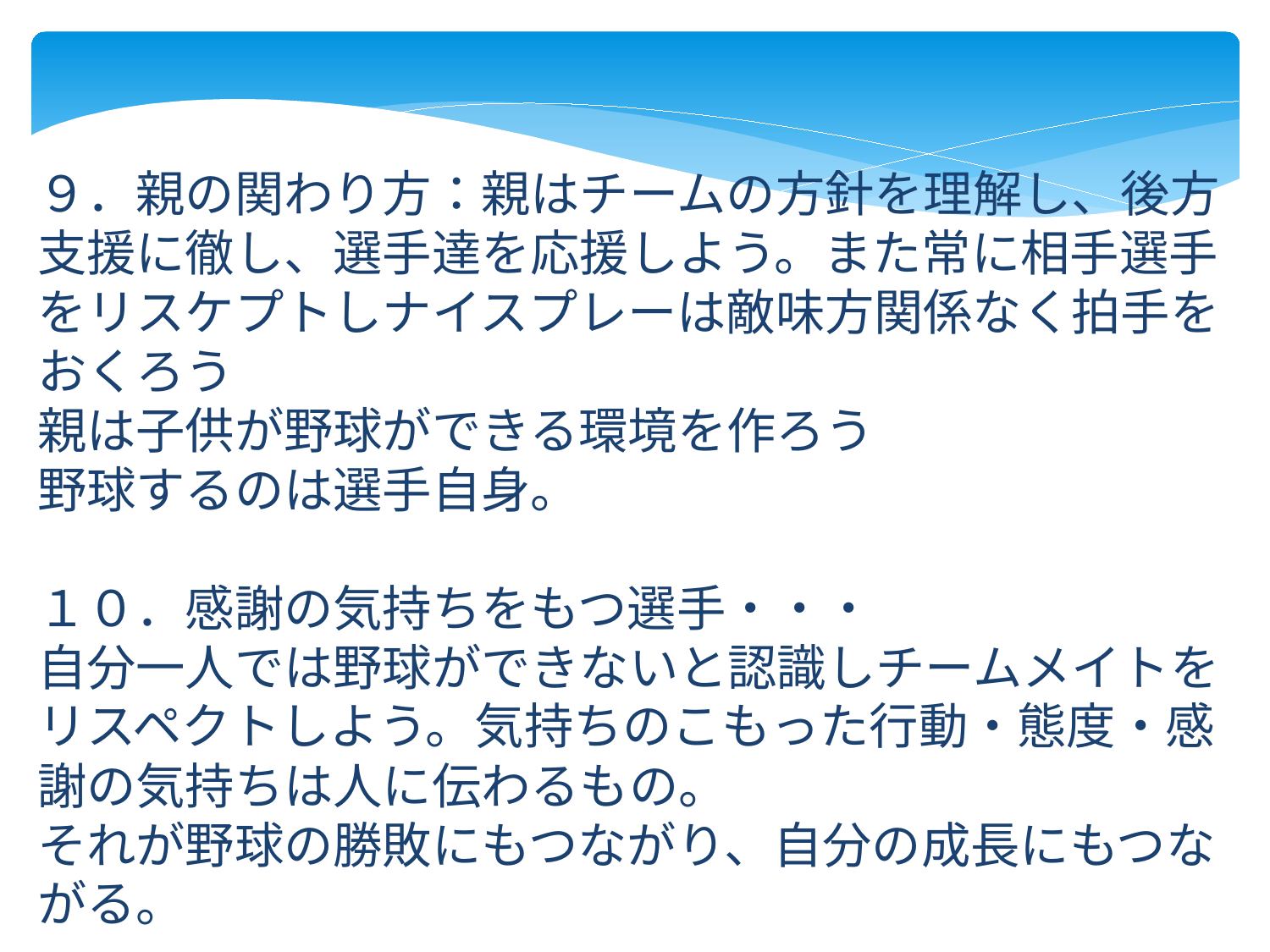

９．親の関わり方：親はチームの方針を理解し、後方支援に徹し、選手達を応援しよう。また常に相手選手をリスケプトしナイスプレーは敵味方関係なく拍手をおくろう
親は子供が野球ができる環境を作ろう
野球するのは選手自身。

１０．感謝の気持ちをもつ選手・・・
自分一人では野球ができないと認識しチームメイトをリスペクトしよう。気持ちのこもった行動・態度・感謝の気持ちは人に伝わるもの。
それが野球の勝敗にもつながり、自分の成長にもつながる。